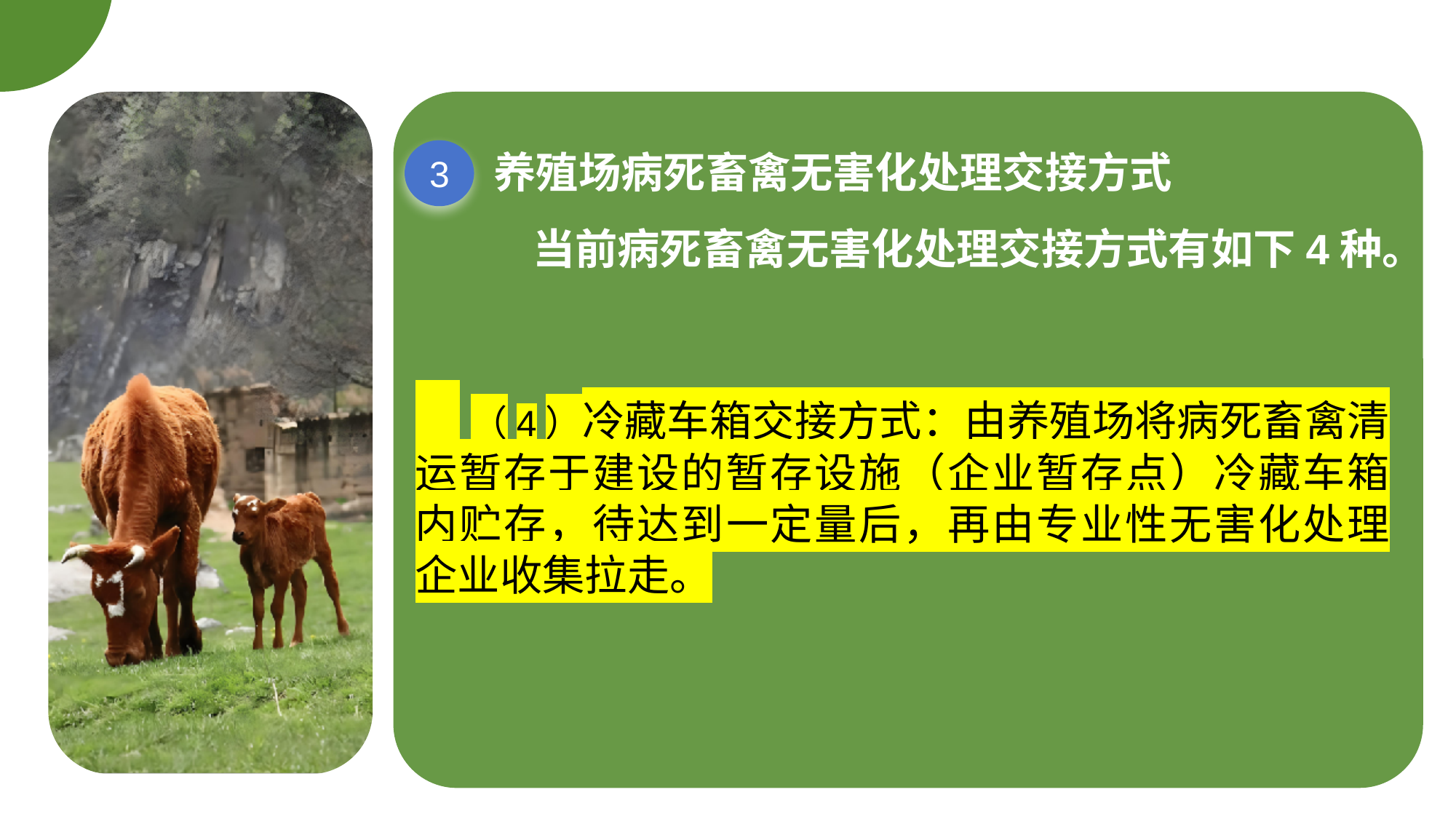

养殖场病死畜禽无害化处理交接方式
      当前病死畜禽无害化处理交接方式有如下4种。

3
    （4）冷藏车箱交接方式：由养殖场将病死畜禽清运暂存于建设的暂存设施（企业暂存点）冷藏车箱内贮存，待达到一定量后，再由专业性无害化处理企业收集拉走。